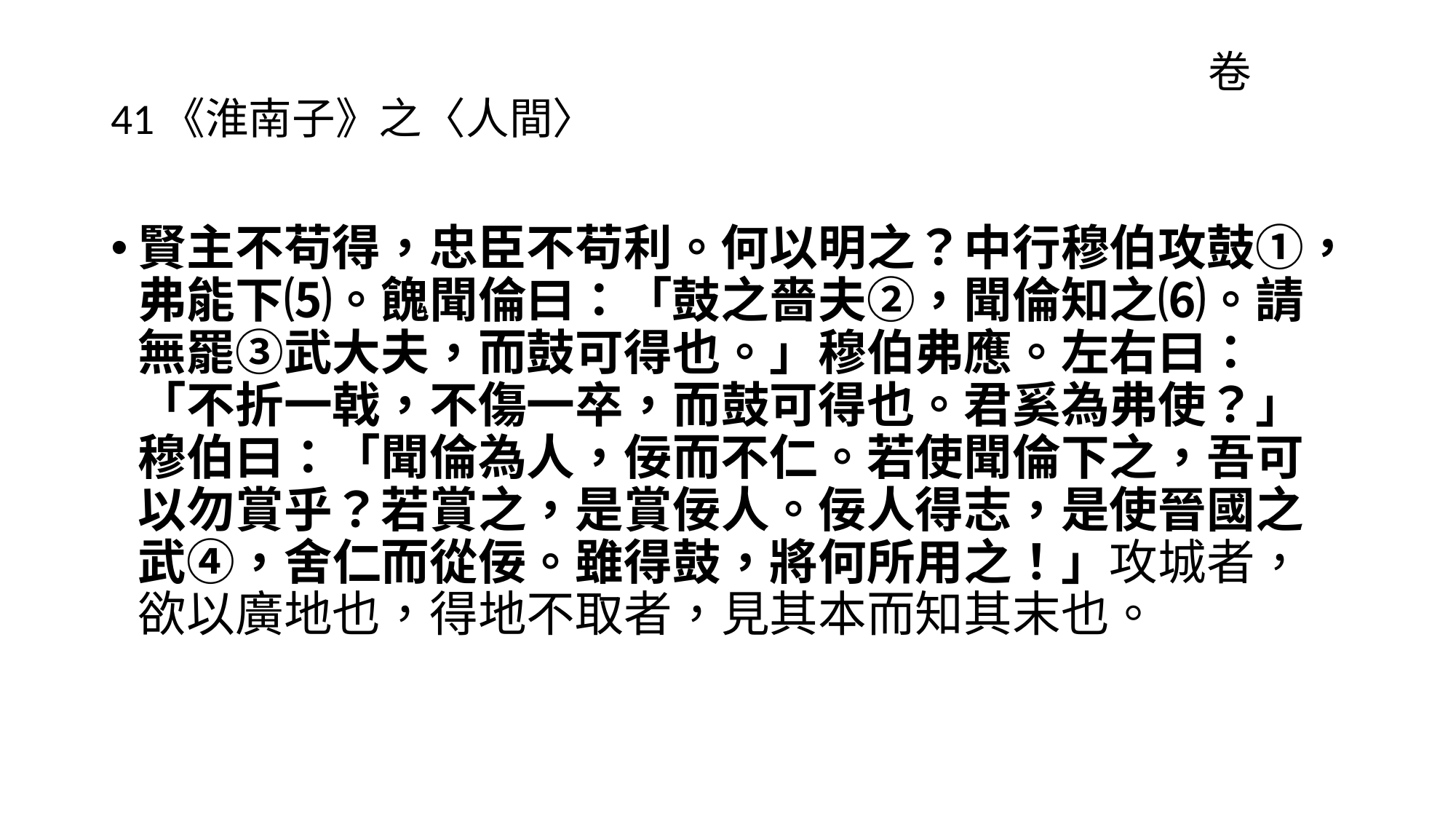

# 卷 41《淮南子》之〈人間〉
賢主不苟得，忠臣不苟利。何以明之？中行穆伯攻鼓①，弗能下⑸。餽聞倫曰：「鼓之嗇夫②，聞倫知之⑹。請無罷③武大夫，而鼓可得也。」穆伯弗應。左右曰：「不折一戟，不傷一卒，而鼓可得也。君奚為弗使？」穆伯曰：「聞倫為人，佞而不仁。若使聞倫下之，吾可以勿賞乎？若賞之，是賞佞人。佞人得志，是使晉國之武④，舍仁而從佞。雖得鼓，將何所用之！」攻城者，欲以廣地也，得地不取者，見其本而知其末也。